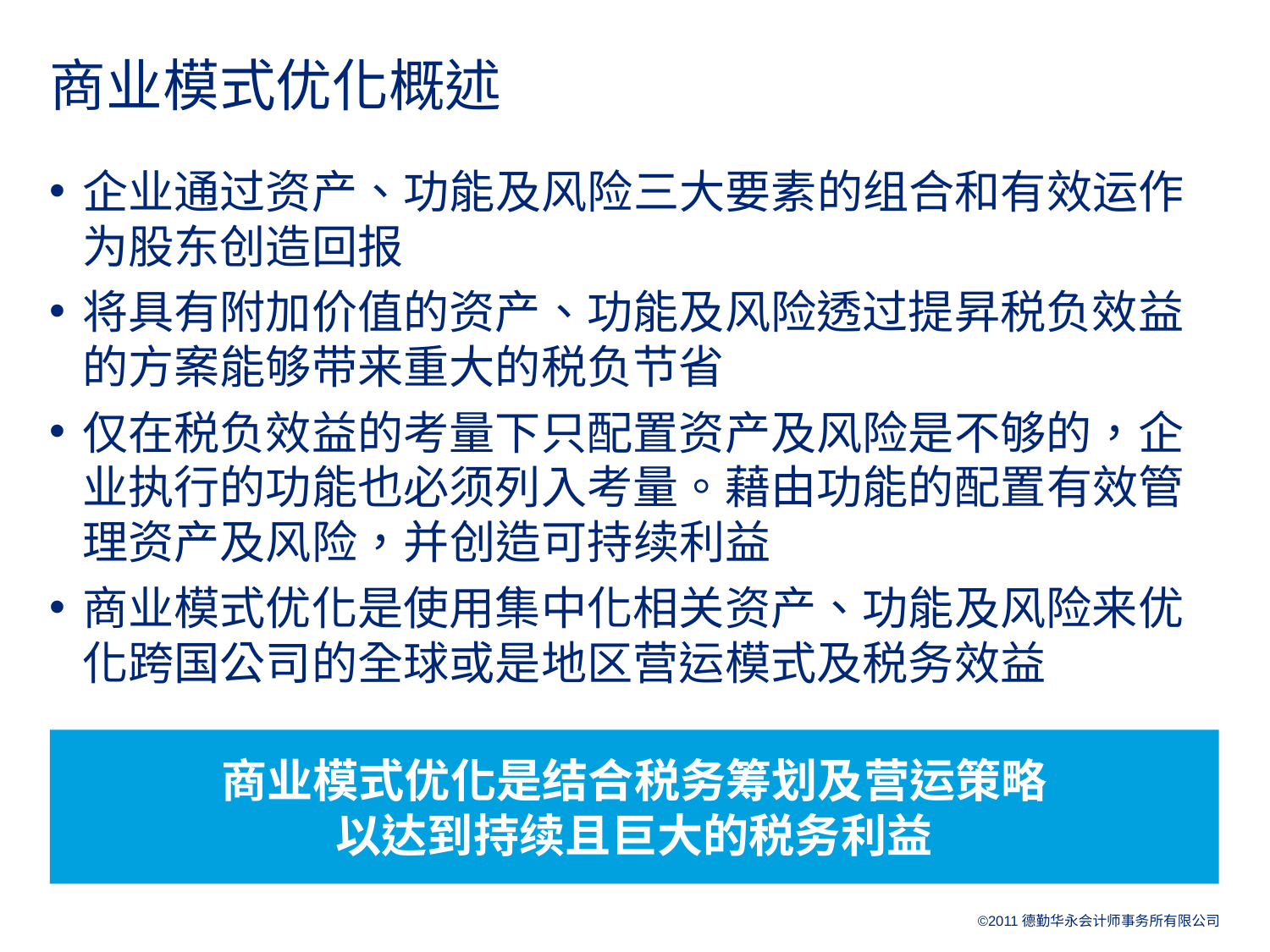

# 商业模式优化概述
企业通过资产、功能及风险三大要素的组合和有效运作为股东创造回报
将具有附加价值的资产、功能及风险透过提昇税负效益的方案能够带来重大的税负节省
仅在税负效益的考量下只配置资产及风险是不够的，企业执行的功能也必须列入考量。藉由功能的配置有效管理资产及风险，并创造可持续利益
商业模式优化是使用集中化相关资产、功能及风险来优化跨国公司的全球或是地区营运模式及税务效益
商业模式优化是结合税务筹划及营运策略
以达到持续且巨大的税务利益